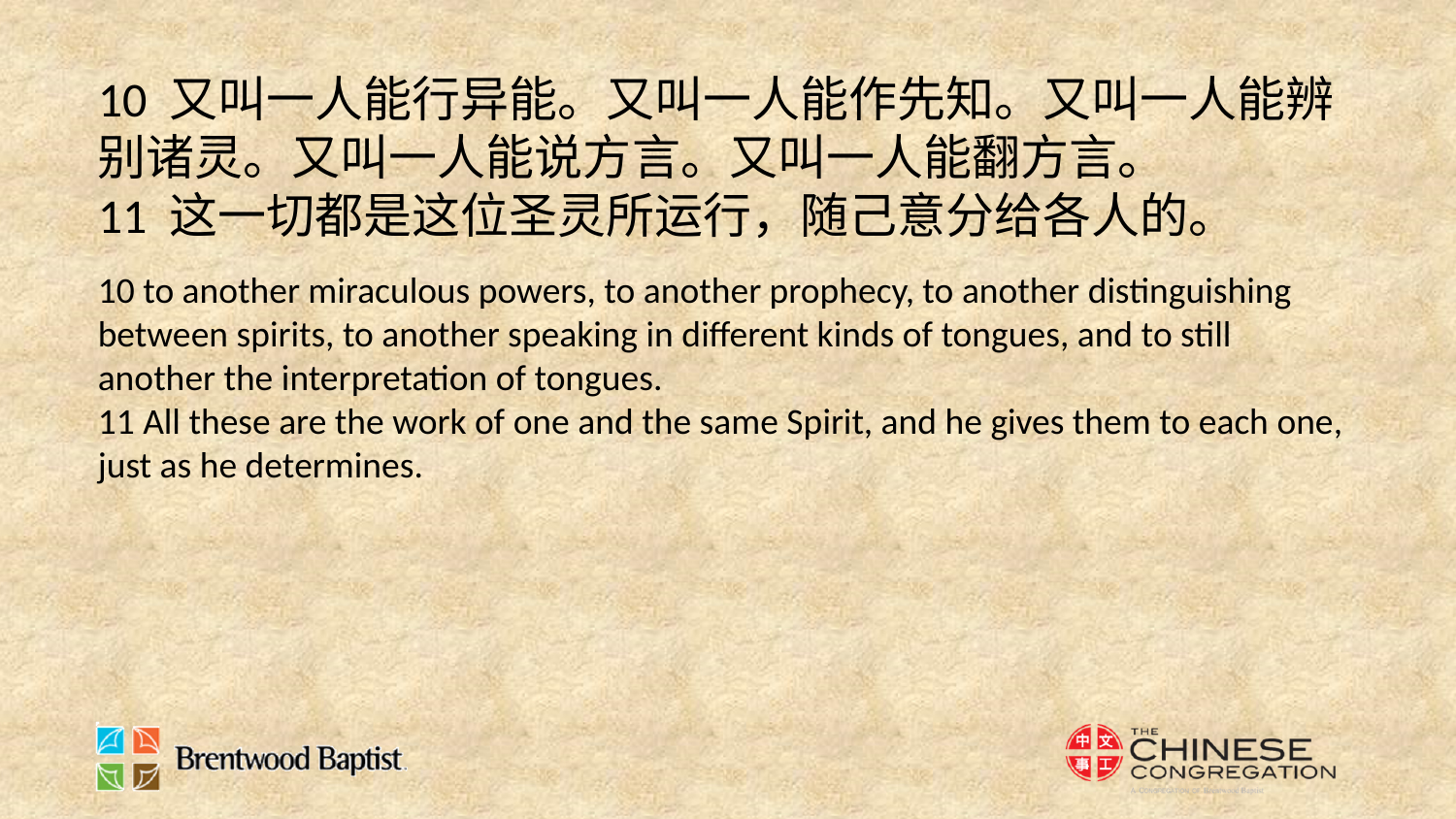

10 又叫一人能行异能。又叫一人能作先知。又叫一人能辨别诸灵。又叫一人能说方言。又叫一人能翻方言。
11 这一切都是这位圣灵所运行，随己意分给各人的。

10 to another miraculous powers, to another prophecy, to another distinguishing between spirits, to another speaking in different kinds of tongues, and to still another the interpretation of tongues.
11 All these are the work of one and the same Spirit, and he gives them to each one, just as he determines.